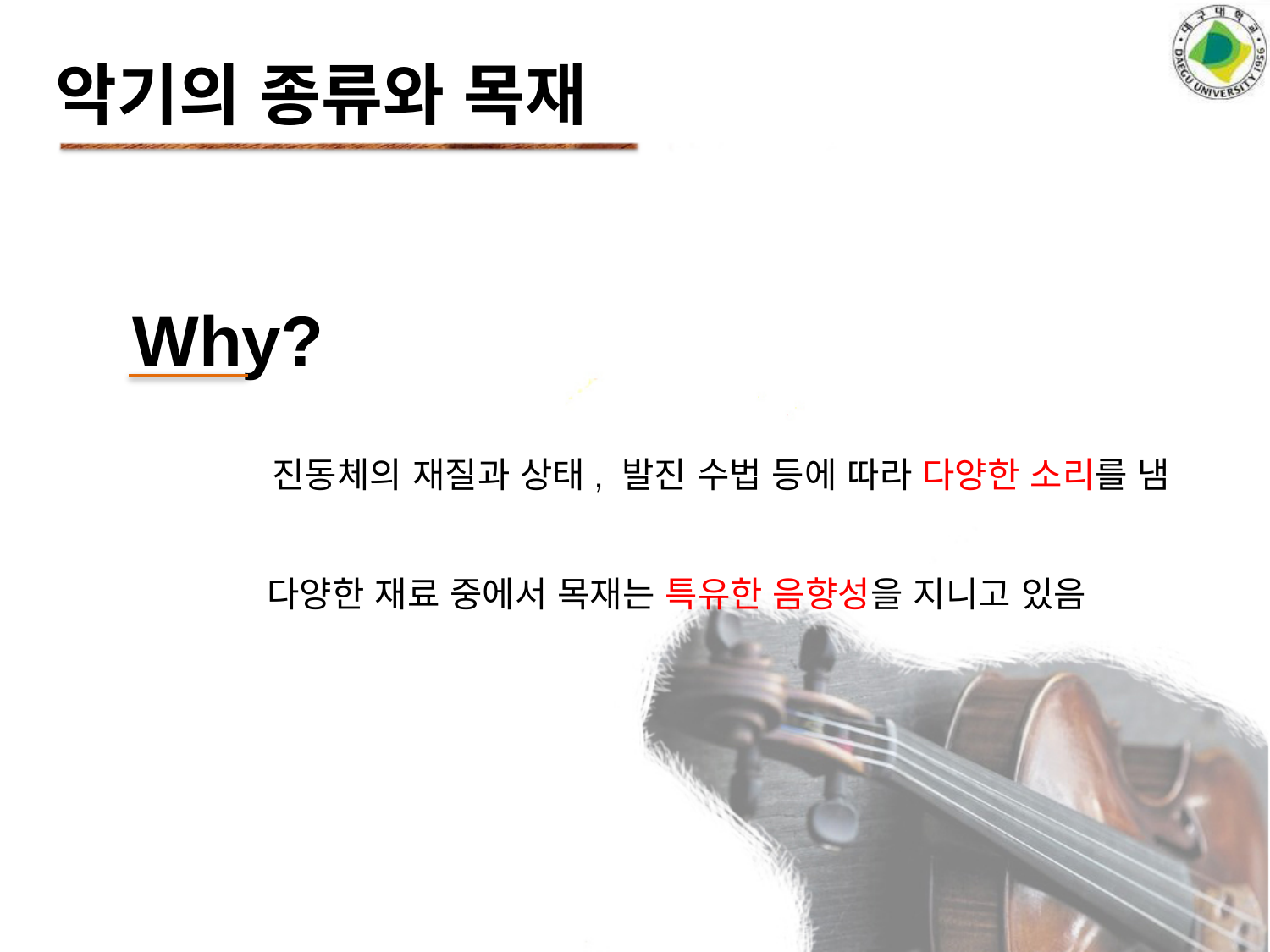

악기의 종류와 목재
Why?
진동체의 재질과 상태, 발진 수법 등에 따라 다양한 소리를 냄
다양한 재료 중에서 목재는 특유한 음향성을 지니고 있음